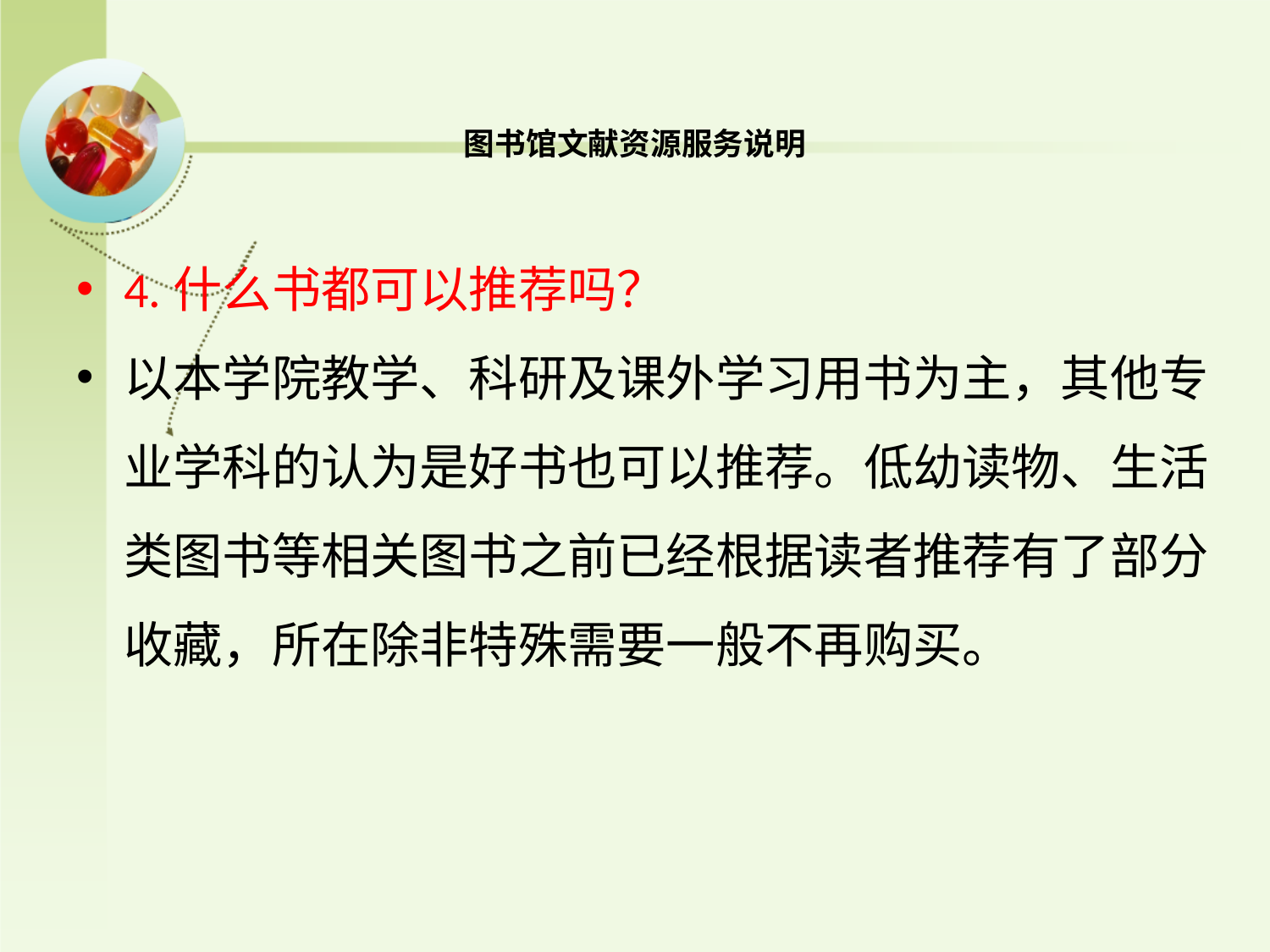

# 图书馆文献资源服务说明
4.什么书都可以推荐吗？
以本学院教学、科研及课外学习用书为主，其他专业学科的认为是好书也可以推荐。低幼读物、生活类图书等相关图书之前已经根据读者推荐有了部分收藏，所在除非特殊需要一般不再购买。